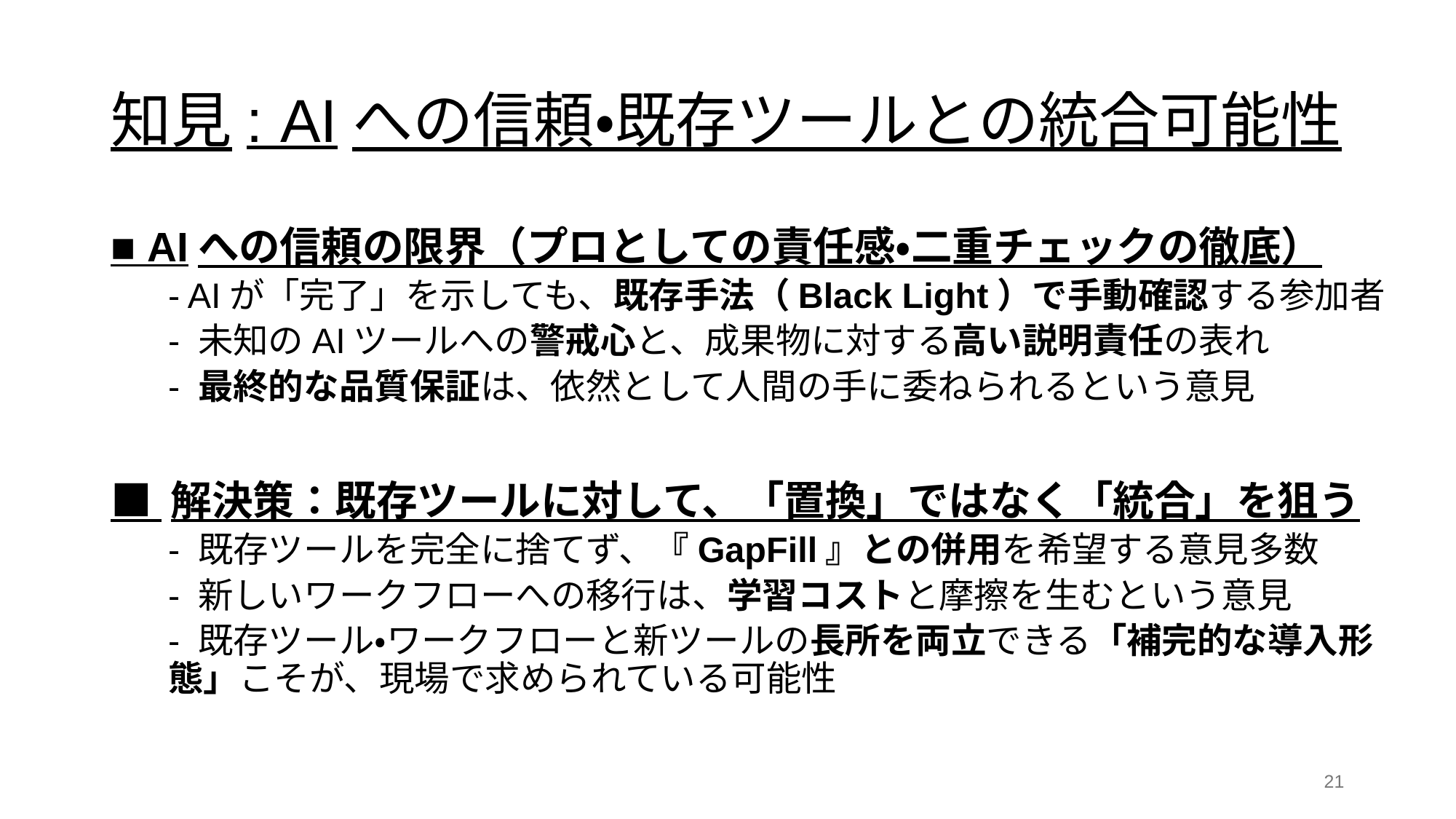

# 知見: AIへの信頼・既存ツールとの統合可能性
■ AIへの信頼の限界（プロとしての責任感・二重チェックの徹底）
- AIが「完了」を示しても、既存手法（Black Light）で手動確認する参加者
- 未知のAIツールへの警戒心と、成果物に対する高い説明責任の表れ
- 最終的な品質保証は、依然として人間の手に委ねられるという意見

■ 解決策：既存ツールに対して、「置換」ではなく「統合」を狙う
- 既存ツールを完全に捨てず、『GapFill』との併用を希望する意見多数
- 新しいワークフローへの移行は、学習コストと摩擦を生むという意見
- 既存ツール・ワークフローと新ツールの長所を両立できる「補完的な導入形態」こそが、現場で求められている可能性
21